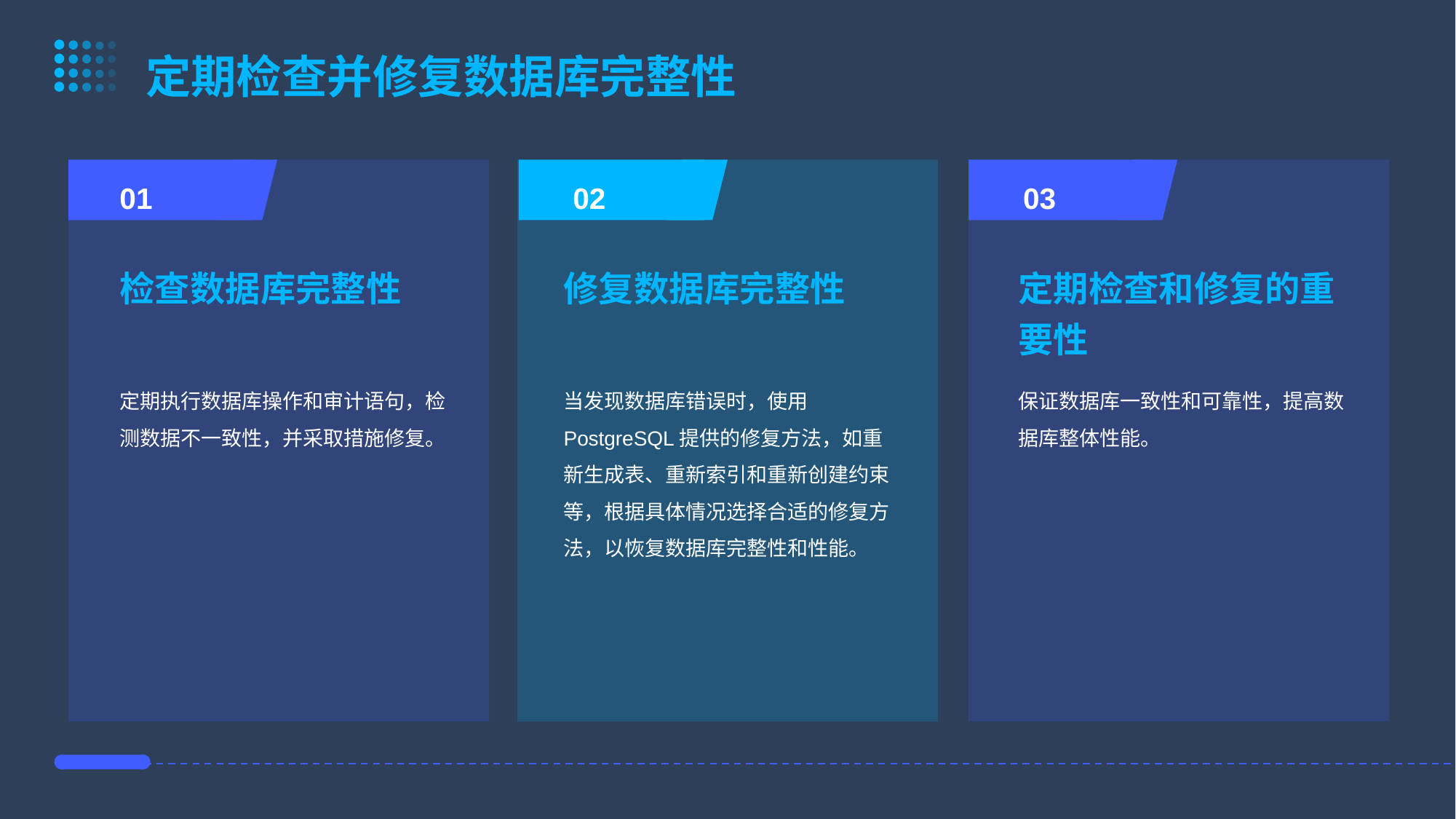

要点三
定期检查并修复数据库完整性

01
02
03

检查数据库完整性
修复数据库完整性
定期检查和修复的重要性
定期执行数据库操作和审计语句，检测数据不一致性，并采取措施修复。
当发现数据库错误时，使用PostgreSQL提供的修复方法，如重新生成表、重新索引和重新创建约束等，根据具体情况选择合适的修复方法，以恢复数据库完整性和性能。
保证数据库一致性和可靠性，提高数据库整体性能。